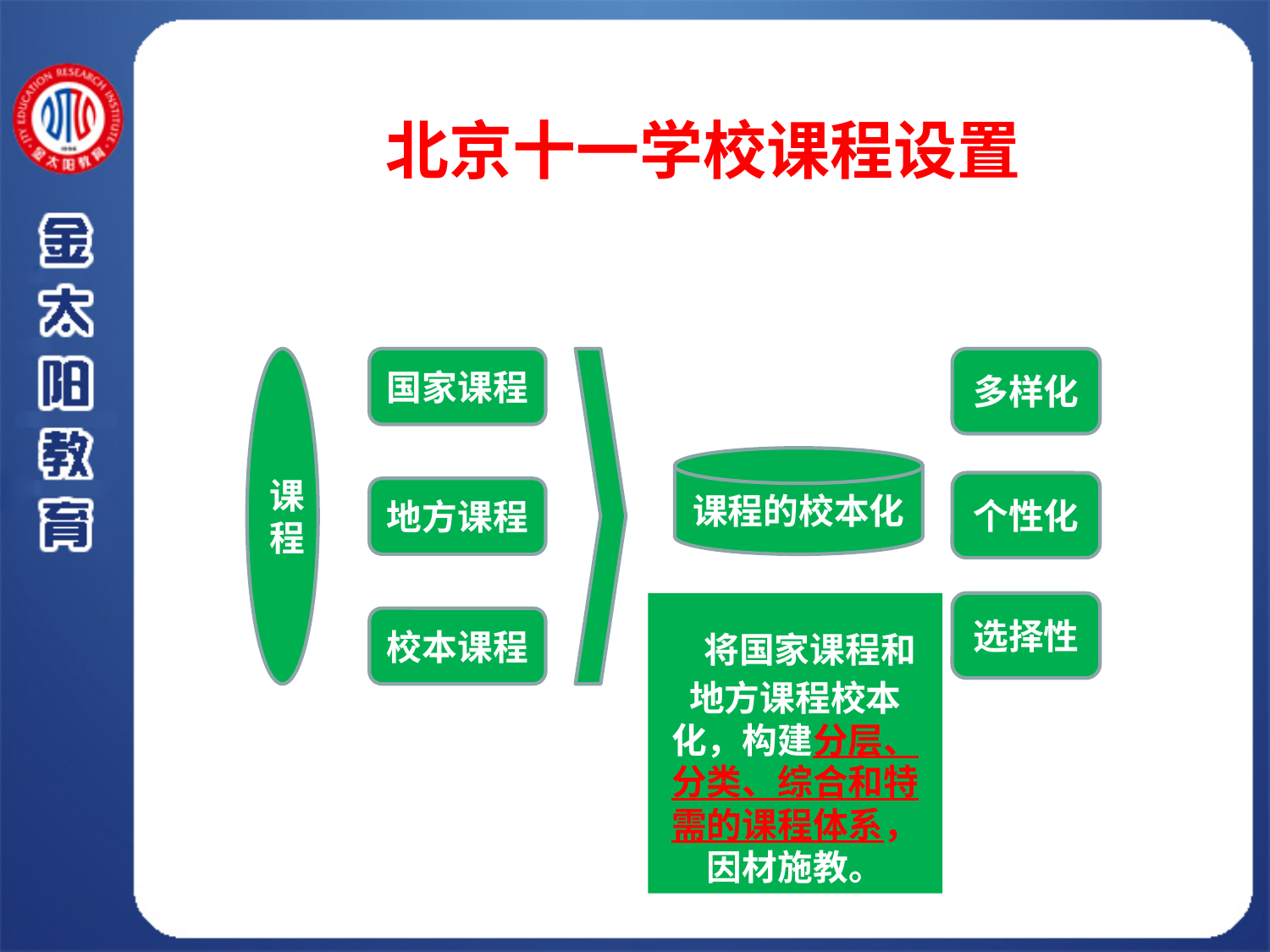

北京十一学校课程设置
多样化
课程
国家课程

课程的校本化
个性化
地方课程
 将国家课程和地方课程校本化，构建分层、分类、综合和特需的课程体系，因材施教。
选择性
校本课程